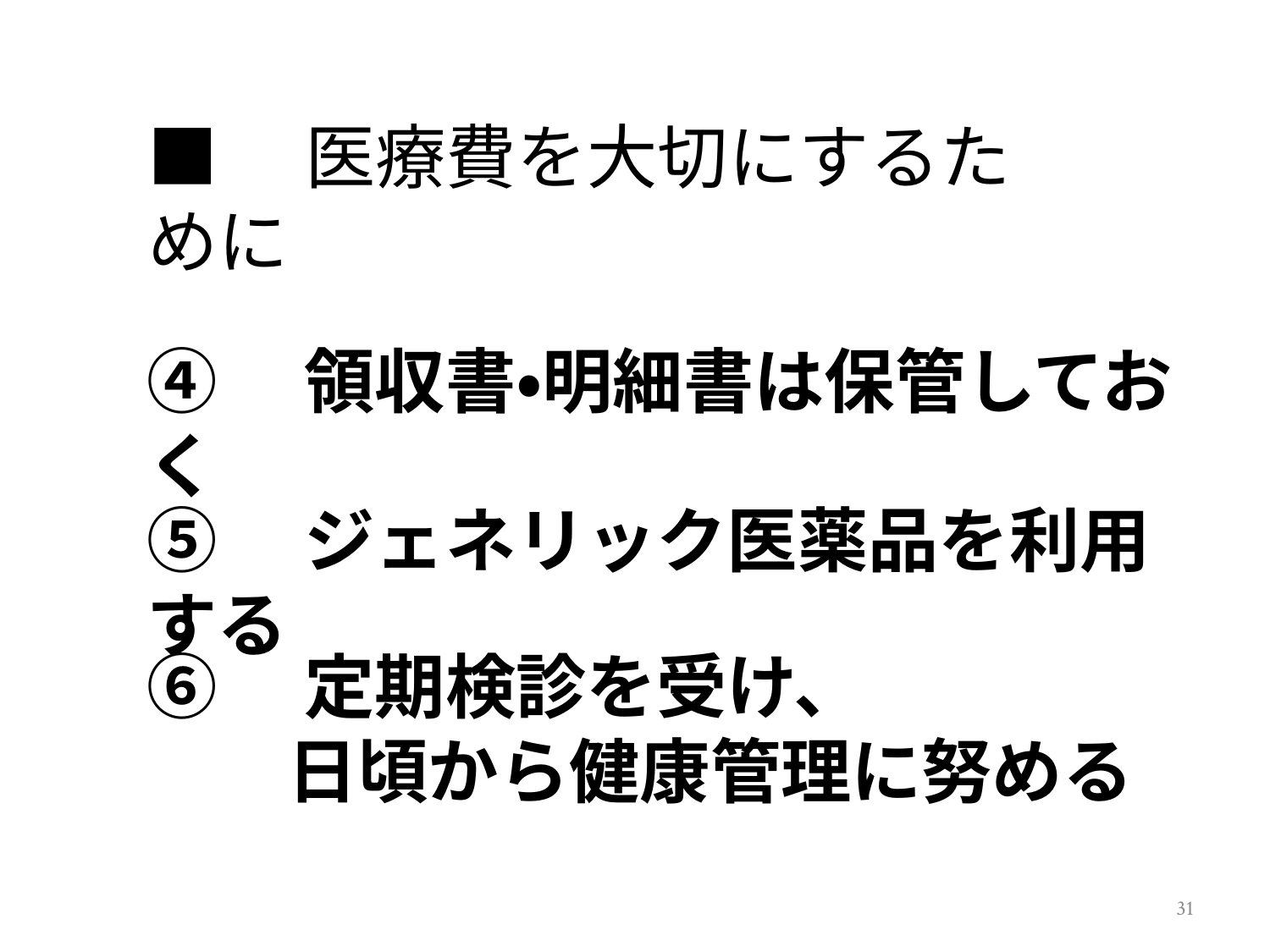

■　医療費を大切にするために
④　領収書・明細書は保管しておく
⑤　ジェネリック医薬品を利用する
⑥　定期検診を受け、
　　日頃から健康管理に努める
31